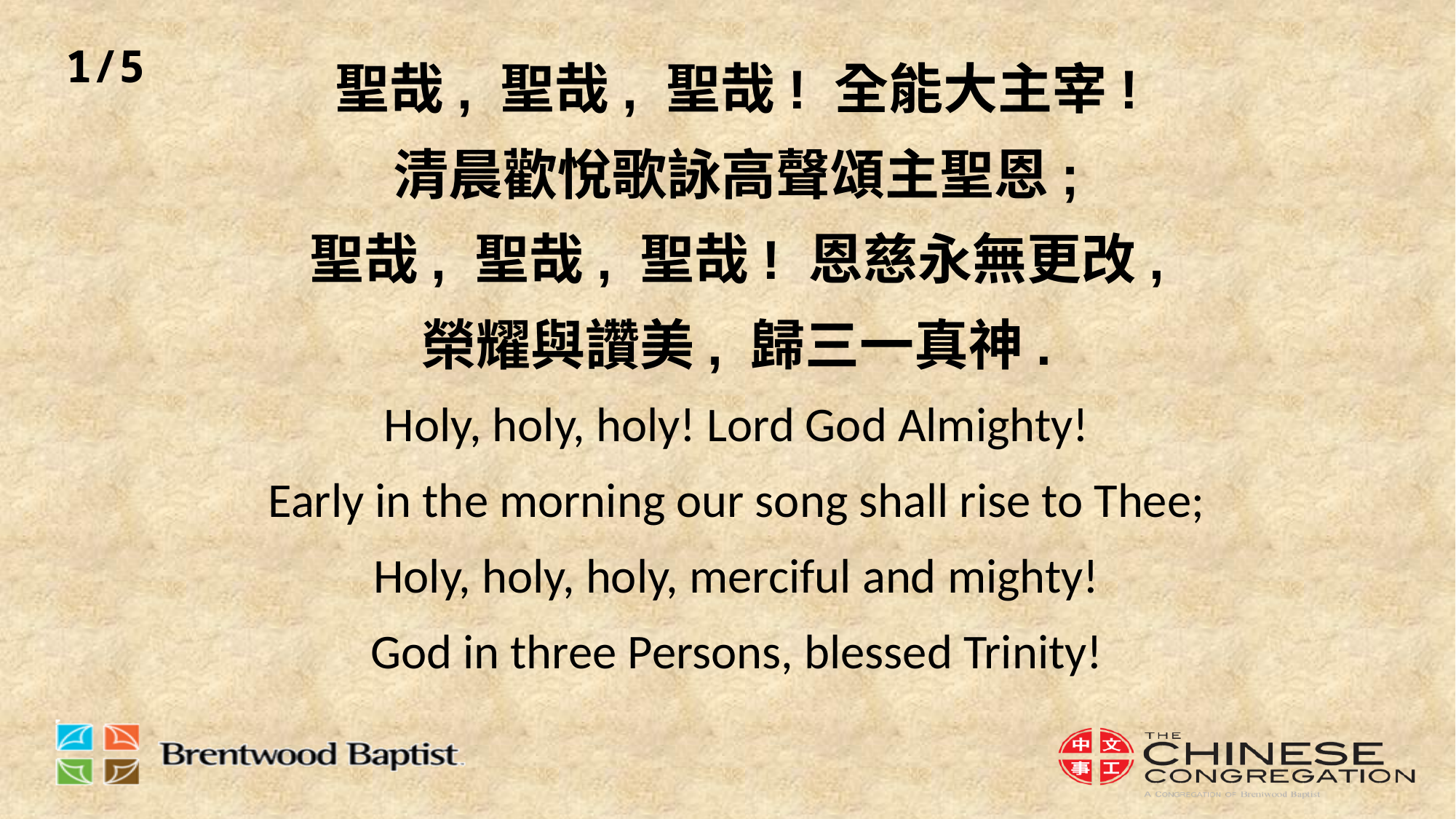

1/5
# 聖哉, 聖哉, 聖哉! 全能大主宰! 清晨歡悅歌詠高聲頌主聖恩; 聖哉, 聖哉, 聖哉! 恩慈永無更改, 榮耀與讚美, 歸三一真神. Holy, holy, holy! Lord God Almighty! Early in the morning our song shall rise to Thee; Holy, holy, holy, merciful and mighty! God in three Persons, blessed Trinity!